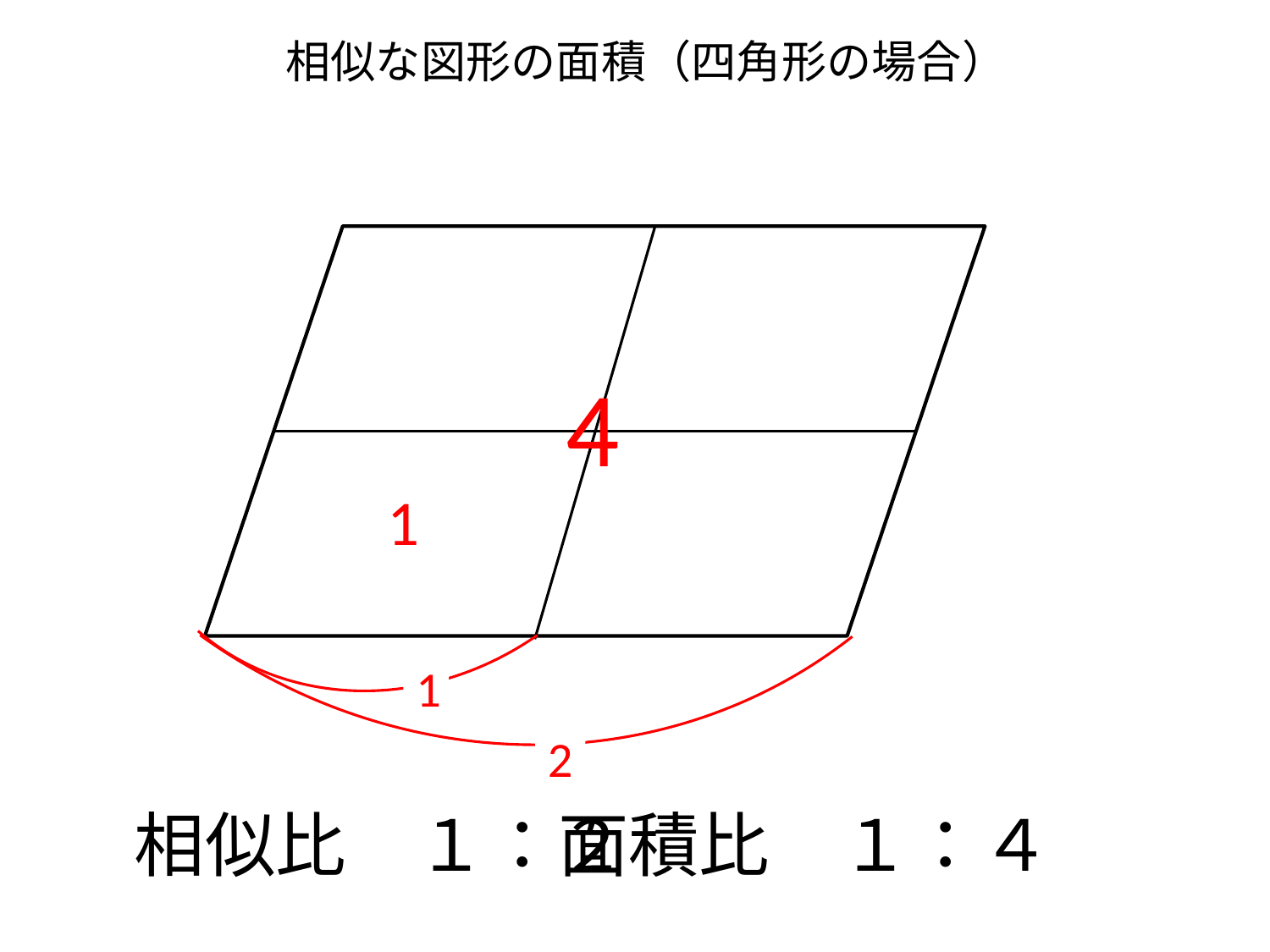

# 相似な図形の面積（四角形の場合）

4
1
1
2
相似比　１：２
面積比　１：４